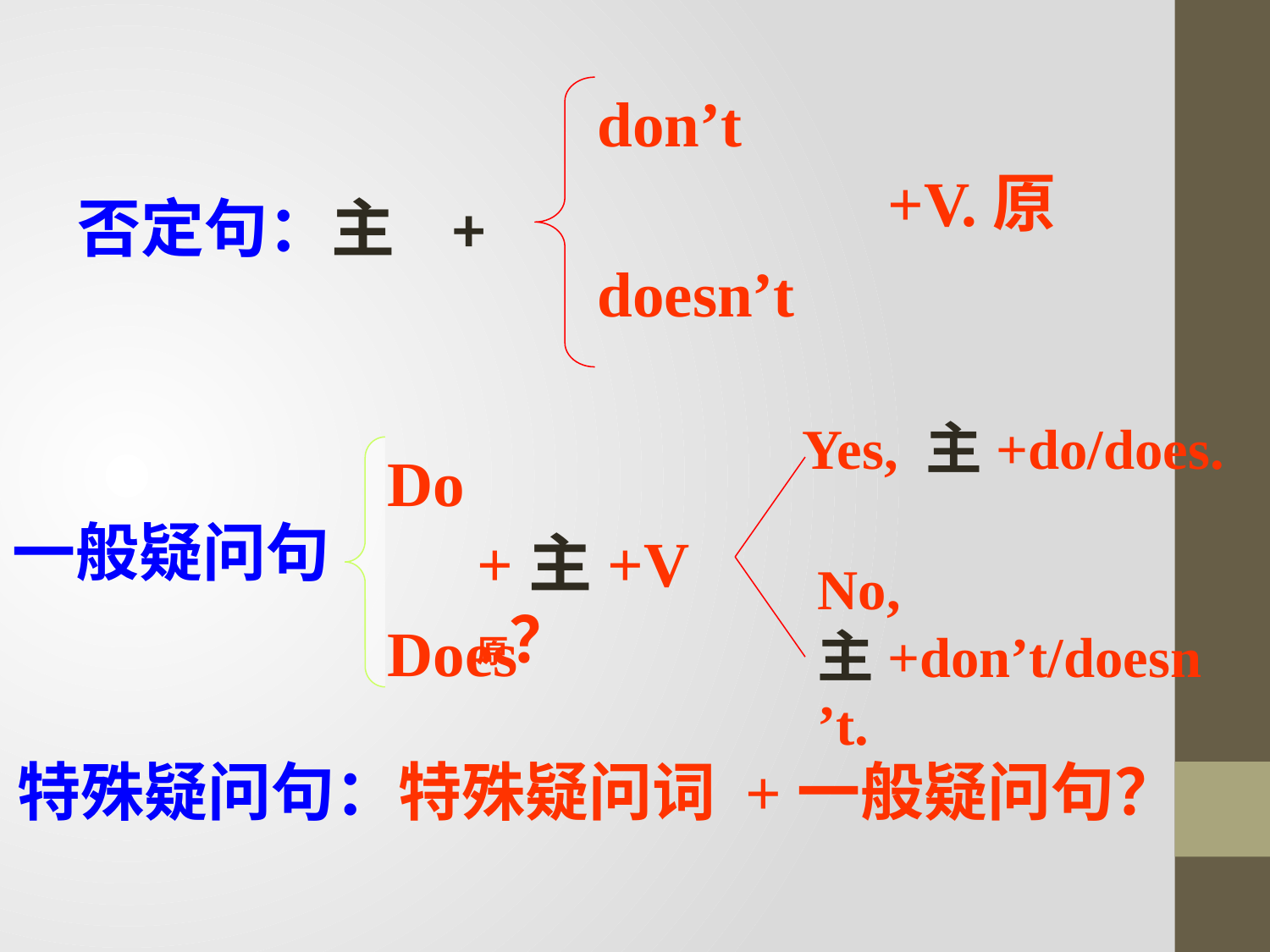

don’t

否定句：主   +
+V.原
doesn’t
Yes, 主+do/does.

一般疑问句

Do

+主+V原？
No, 主+don’t/doesn’t.
Does
特殊疑问句：特殊疑问词 +一般疑问句？